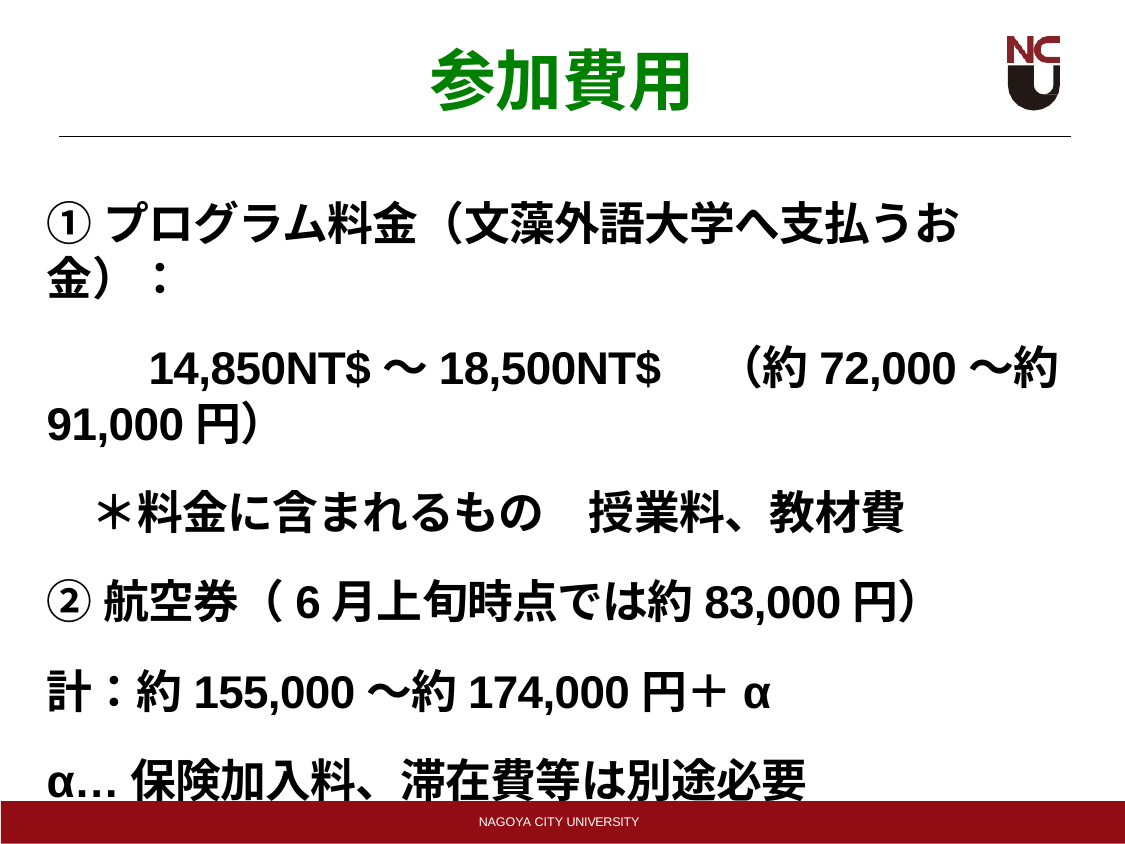

# 参加費用
①プログラム料金（文藻外語大学へ支払うお金）：
　　14,850NT$～18,500NT$　（約72,000～約91,000円）
　＊料金に含まれるもの　授業料、教材費
②航空券（6月上旬時点では約83,000円）
計：約155,000～約174,000円＋α
α…保険加入料、滞在費等は別途必要
※①支払い②手配は、併せて（株）HISに依頼
NAGOYA CITY UNIVERSITY